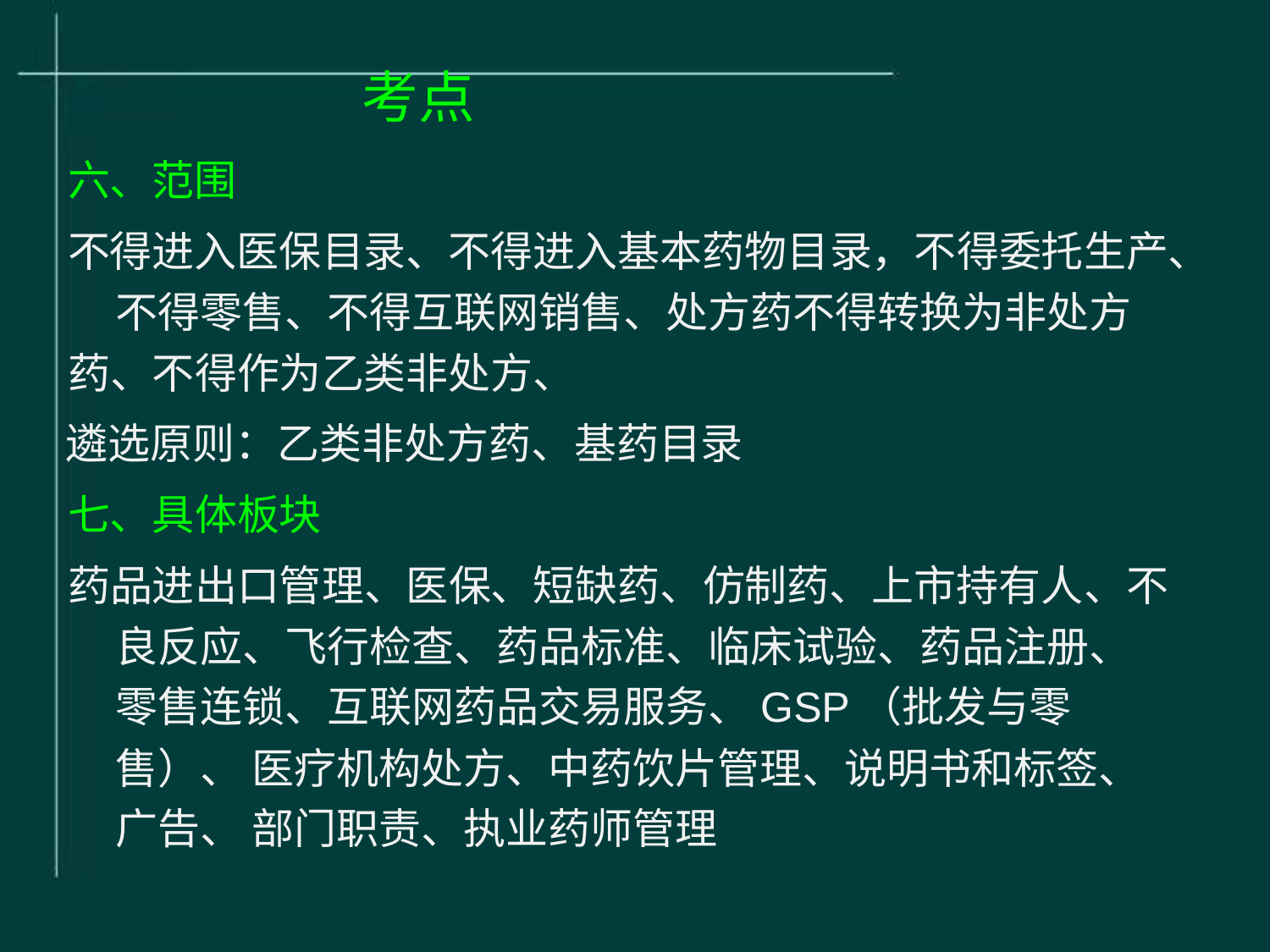

# 考点
六、范围
不得进入医保目录、不得进入基本药物目录，不得委托生产、 不得零售、不得互联网销售、处方药不得转换为非处方
药、不得作为乙类非处方、
遴选原则：乙类非处方药、基药目录 七、具体板块
药品进出口管理、医保、短缺药、仿制药、上市持有人、不 良反应、飞行检查、药品标准、临床试验、药品注册、 零售连锁、互联网药品交易服务、GSP（批发与零售）、 医疗机构处方、中药饮片管理、说明书和标签、广告、 部门职责、执业药师管理